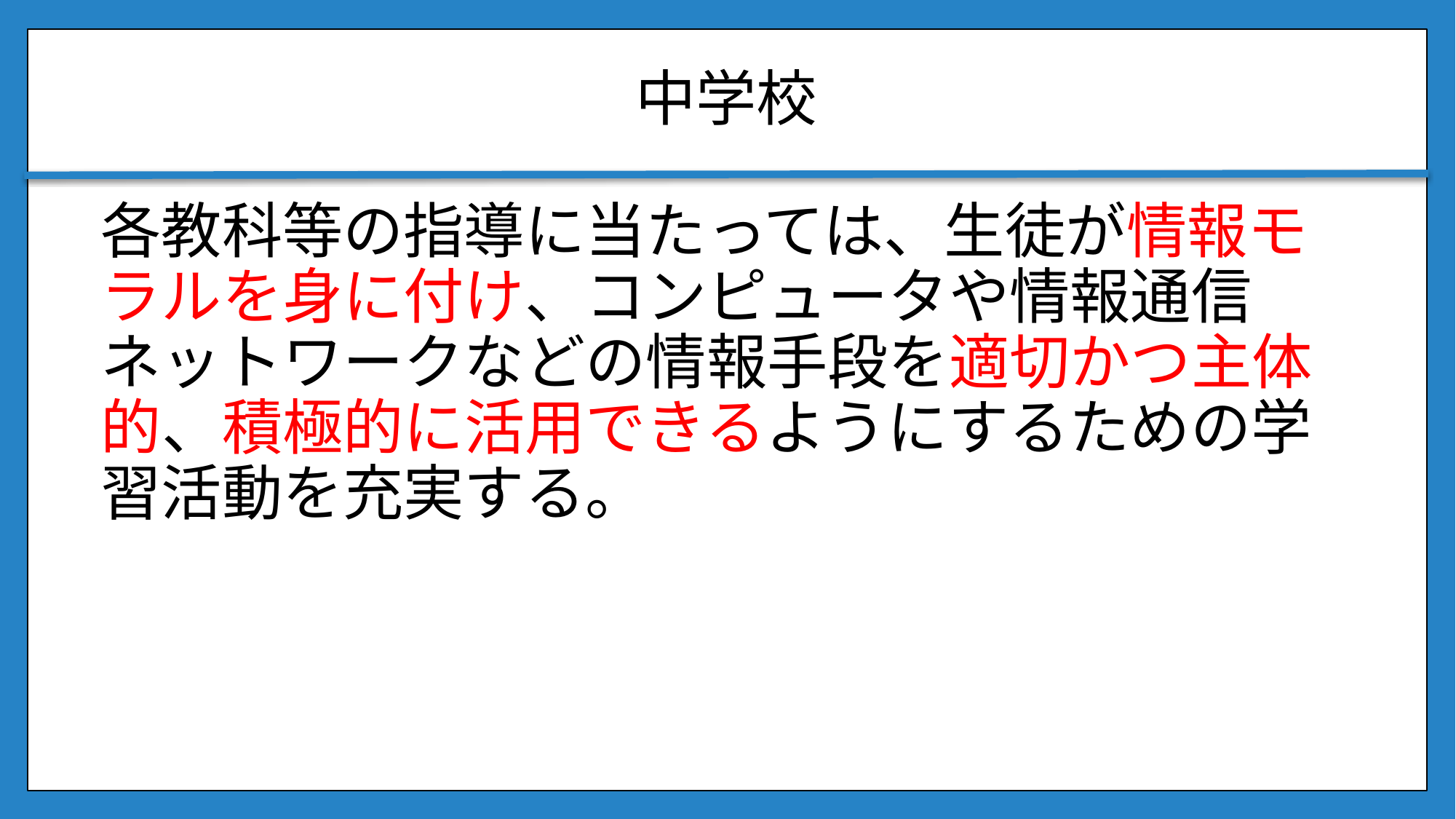

# 中学校
各教科等の指導に当たっては、生徒が情報モラルを身に付け、コンピュータや情報通信ネットワークなどの情報手段を適切かつ主体的、積極的に活用できるようにするための学習活動を充実する。